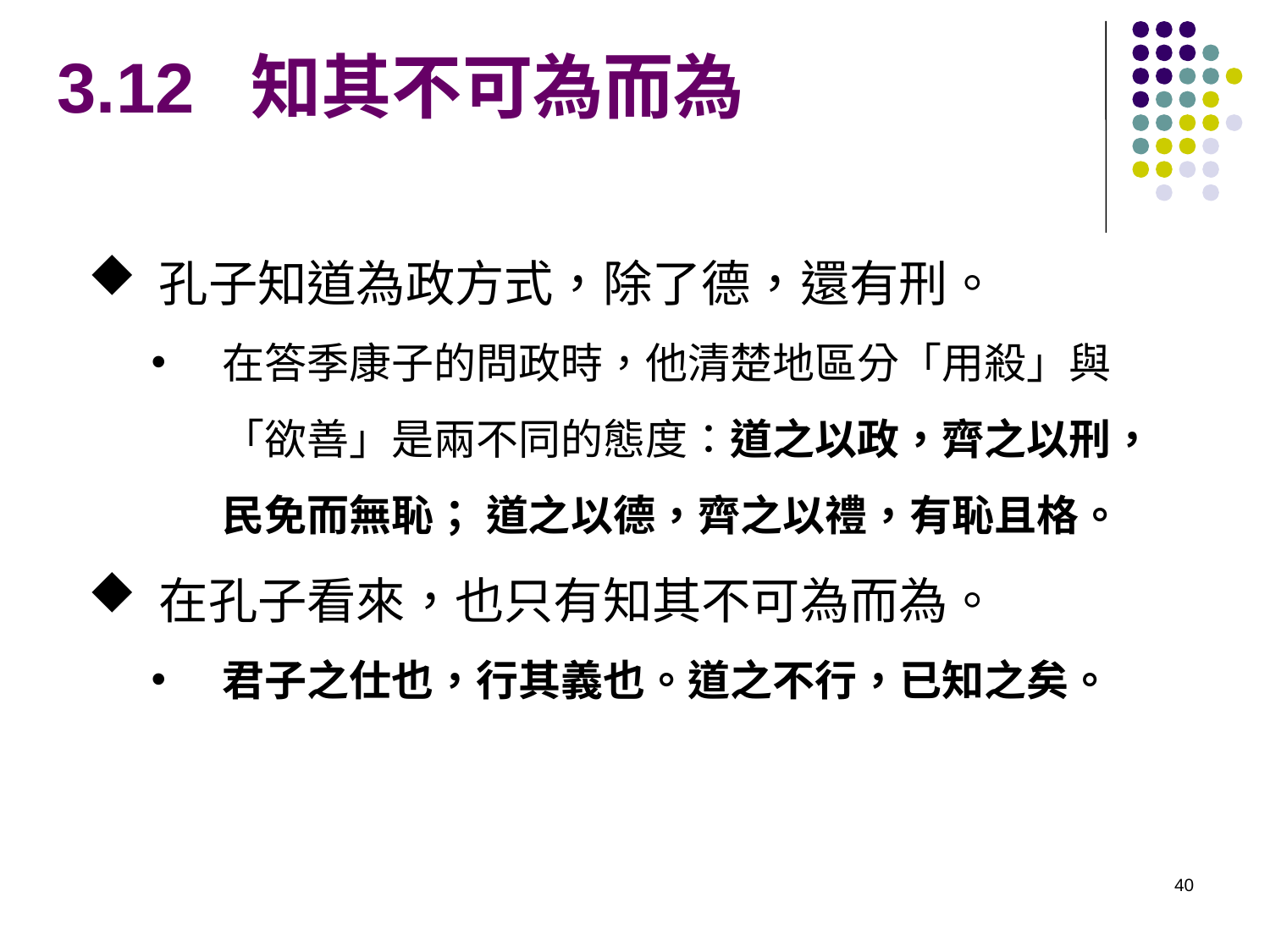

3.12  知其不可為而為
孔子知道為政方式，除了德，還有刑。
在答季康子的問政時，他清楚地區分「用殺」與「欲善」是兩不同的態度：道之以政，齊之以刑，民免而無恥； 道之以德，齊之以禮，有恥且格。
在孔子看來，也只有知其不可為而為。
君子之仕也，行其義也。道之不行，已知之矣。
40